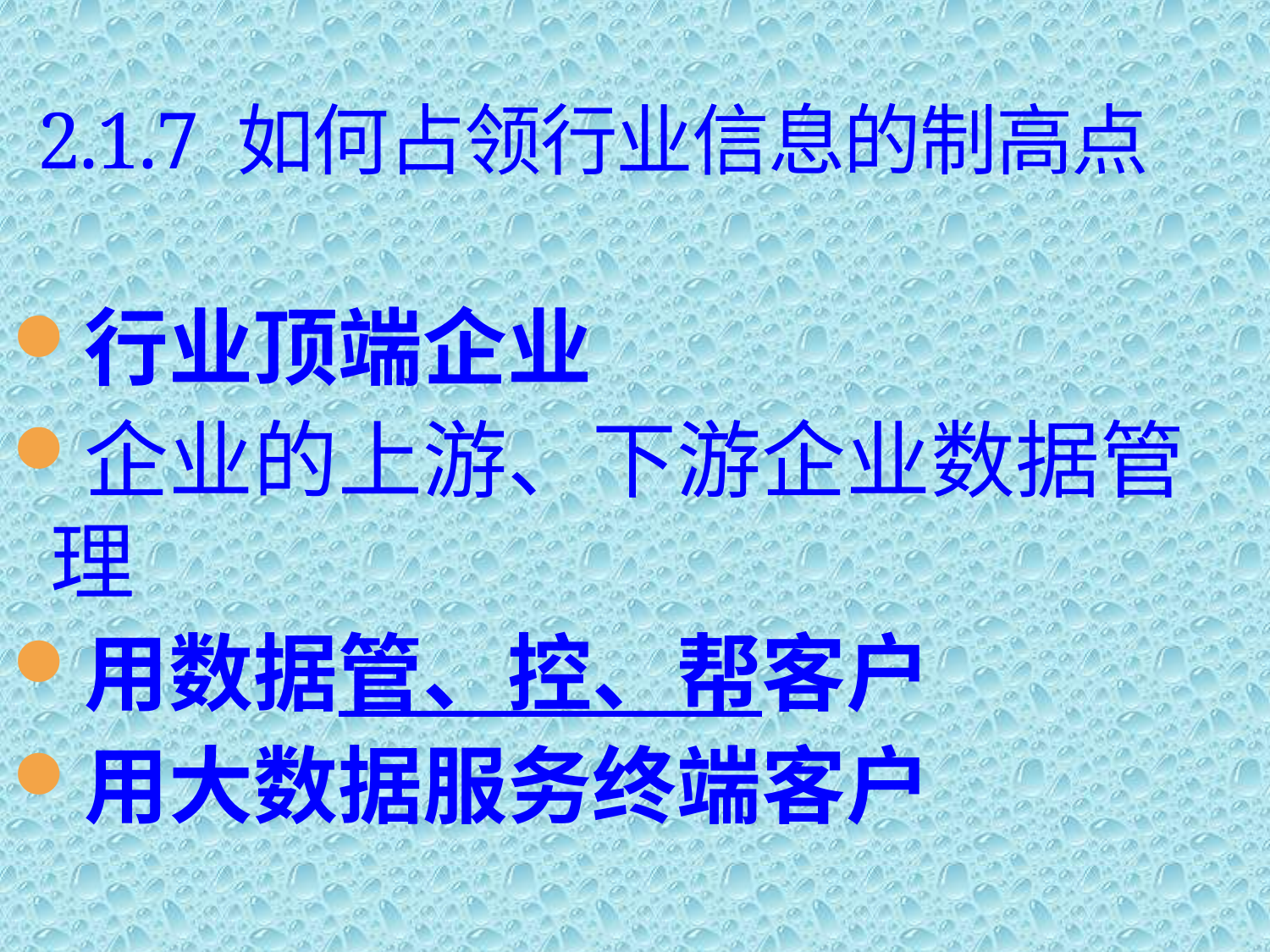

# 2.1.7 如何占领行业信息的制高点

行业顶端企业
企业的上游、下游企业数据管理
用数据管、控、帮客户
用大数据服务终端客户